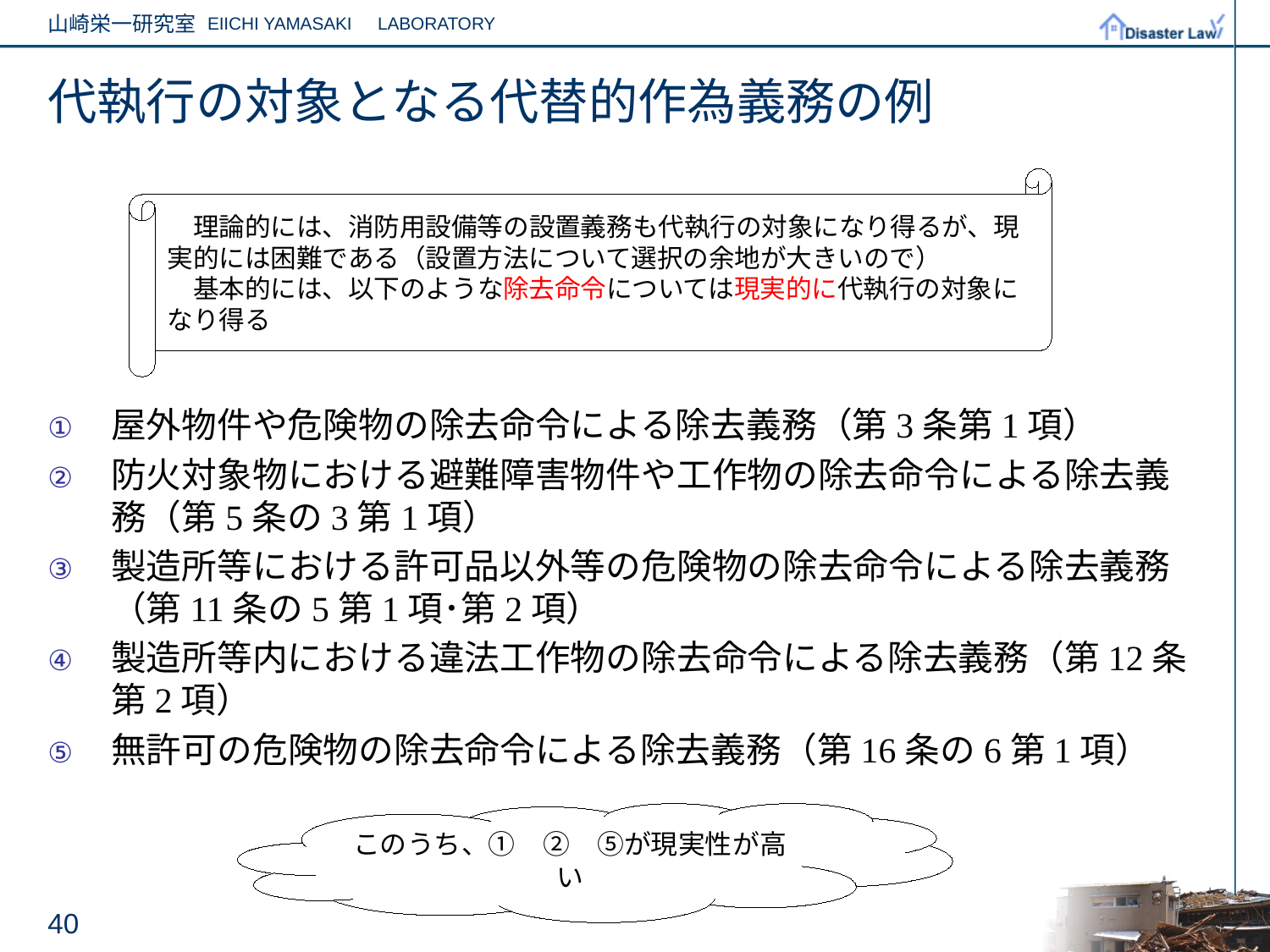

# 代執行の対象となる代替的作為義務の例
　理論的には、消防用設備等の設置義務も代執行の対象になり得るが、現実的には困難である（設置方法について選択の余地が大きいので）
　基本的には、以下のような除去命令については現実的に代執行の対象になり得る
屋外物件や危険物の除去命令による除去義務（第3条第1項）
防火対象物における避難障害物件や工作物の除去命令による除去義務（第5条の3第1項）
製造所等における許可品以外等の危険物の除去命令による除去義務（第11条の5第1項･第2項）
製造所等内における違法工作物の除去命令による除去義務（第12条第2項）
無許可の危険物の除去命令による除去義務（第16条の6第1項）

このうち、①　②　⑤が現実性が高い
40